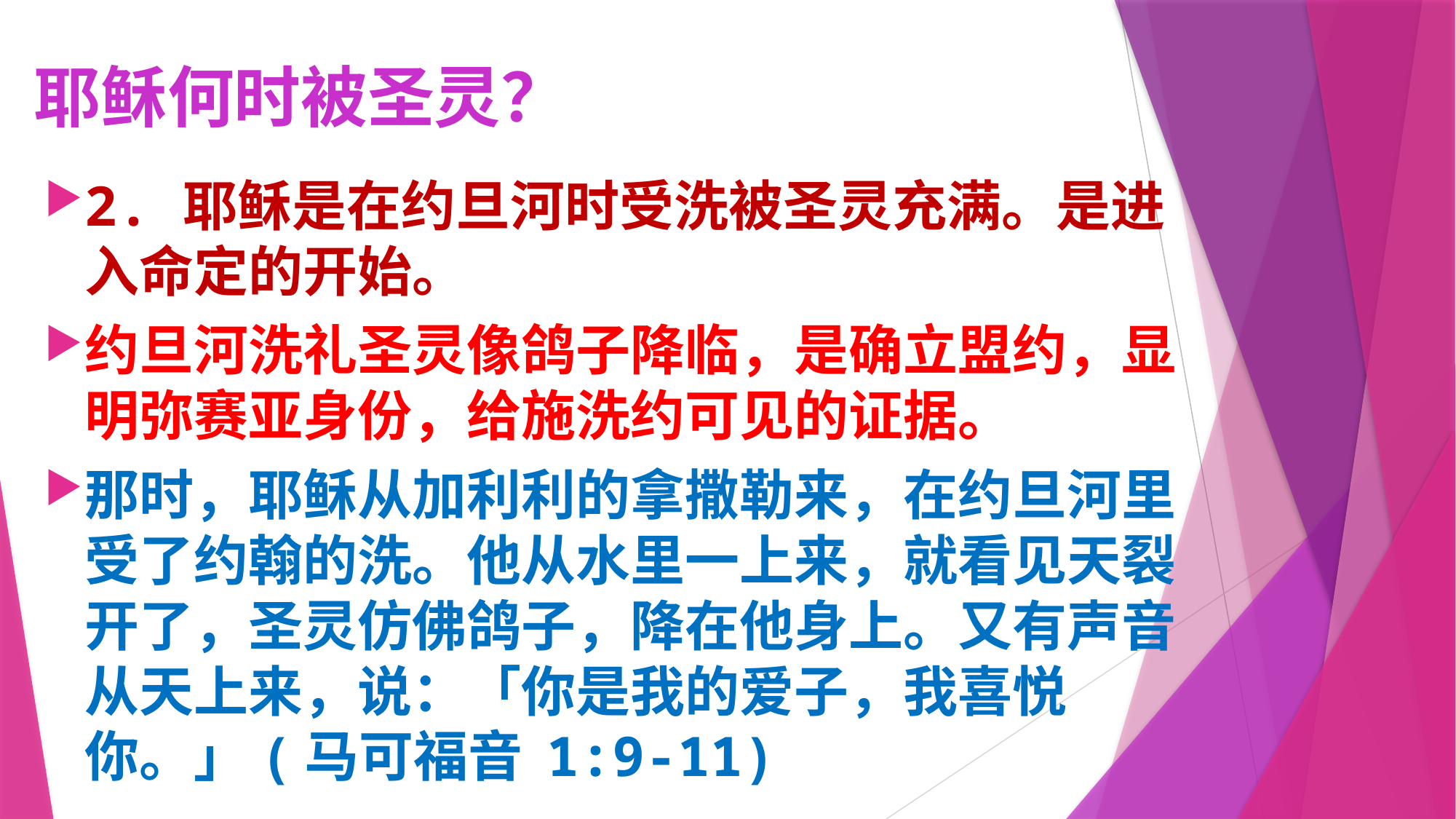

# 耶稣何时被圣灵？
2.	耶稣是在约旦河时受洗被圣灵充满。是进入命定的开始。
约旦河洗礼圣灵像鸽子降临，是确立盟约，显明弥赛亚身份，给施洗约可见的证据。
那时，耶稣从加利利的拿撒勒来，在约旦河里受了约翰的洗。他从水里一上来，就看见天裂开了，圣灵仿佛鸽子，降在他身上。又有声音从天上来，说：「你是我的爱子，我喜悦你。」(马可福音 1:9-11)